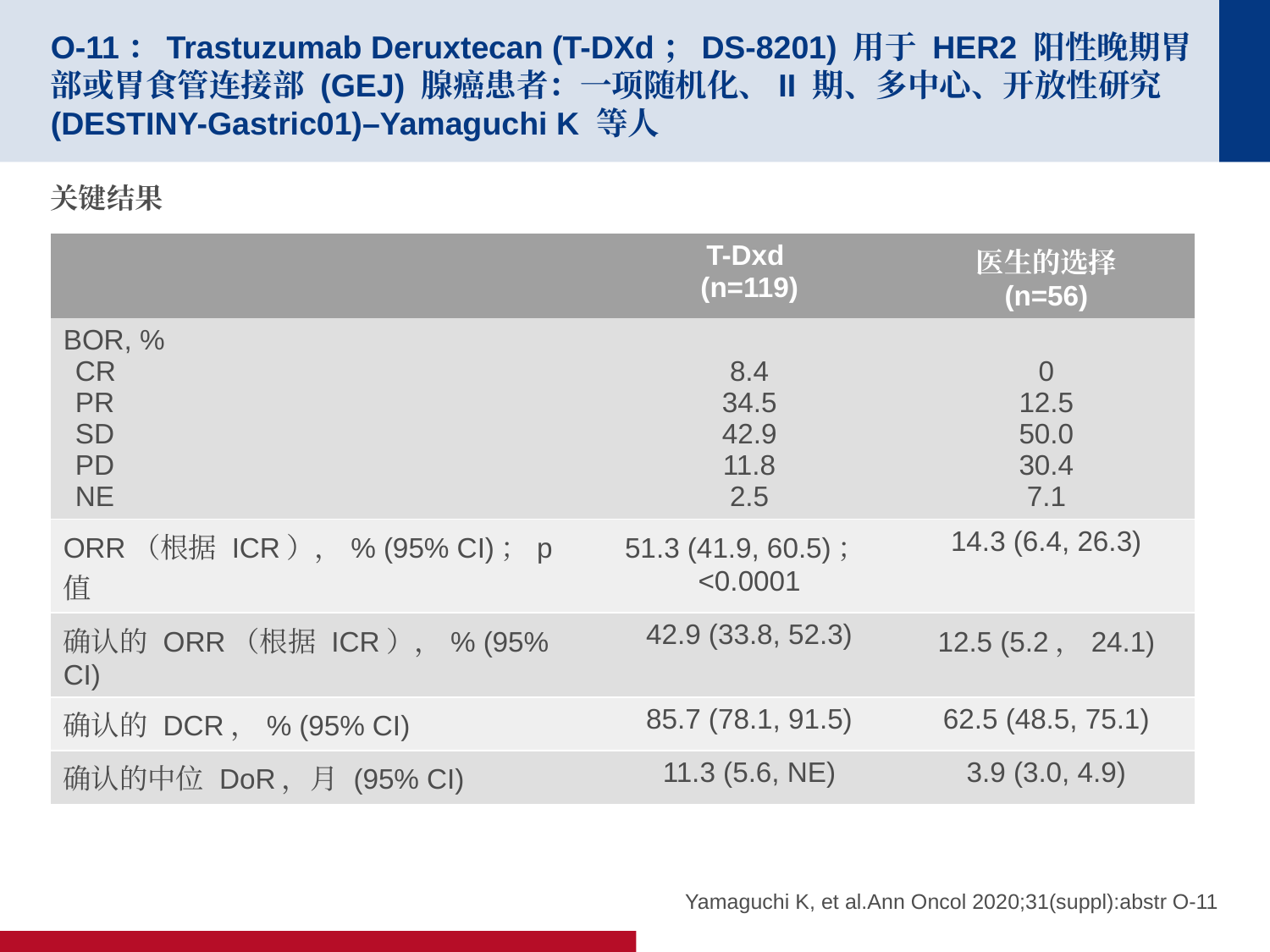

# O-11：Trastuzumab Deruxtecan (T-DXd；DS-8201) 用于 HER2 阳性晚期胃部或胃食管连接部 (GEJ) 腺癌患者：一项随机化、II 期、多中心、开放性研究 (DESTINY-Gastric01)–Yamaguchi K 等人
关键结果

|  | T-Dxd (n=119) | 医生的选择 (n=56) |
| --- | --- | --- |
| BOR, % CR PR SD PD NE | 8.4 34.5 42.9 11.8 2.5 | 0 12.5 50.0 30.4 7.1 |
| ORR（根据 ICR），% (95% CI)；p 值 | 51.3 (41.9, 60.5)；<0.0001 | 14.3 (6.4, 26.3) |
| 确认的 ORR（根据 ICR），% (95% CI) | 42.9 (33.8, 52.3) | 12.5 (5.2，24.1) |
| 确认的 DCR，% (95% CI) | 85.7 (78.1, 91.5) | 62.5 (48.5, 75.1) |
| 确认的中位 DoR，月 (95% CI) | 11.3 (5.6, NE) | 3.9 (3.0, 4.9) |
Yamaguchi K, et al.Ann Oncol 2020;31(suppl):abstr O-11